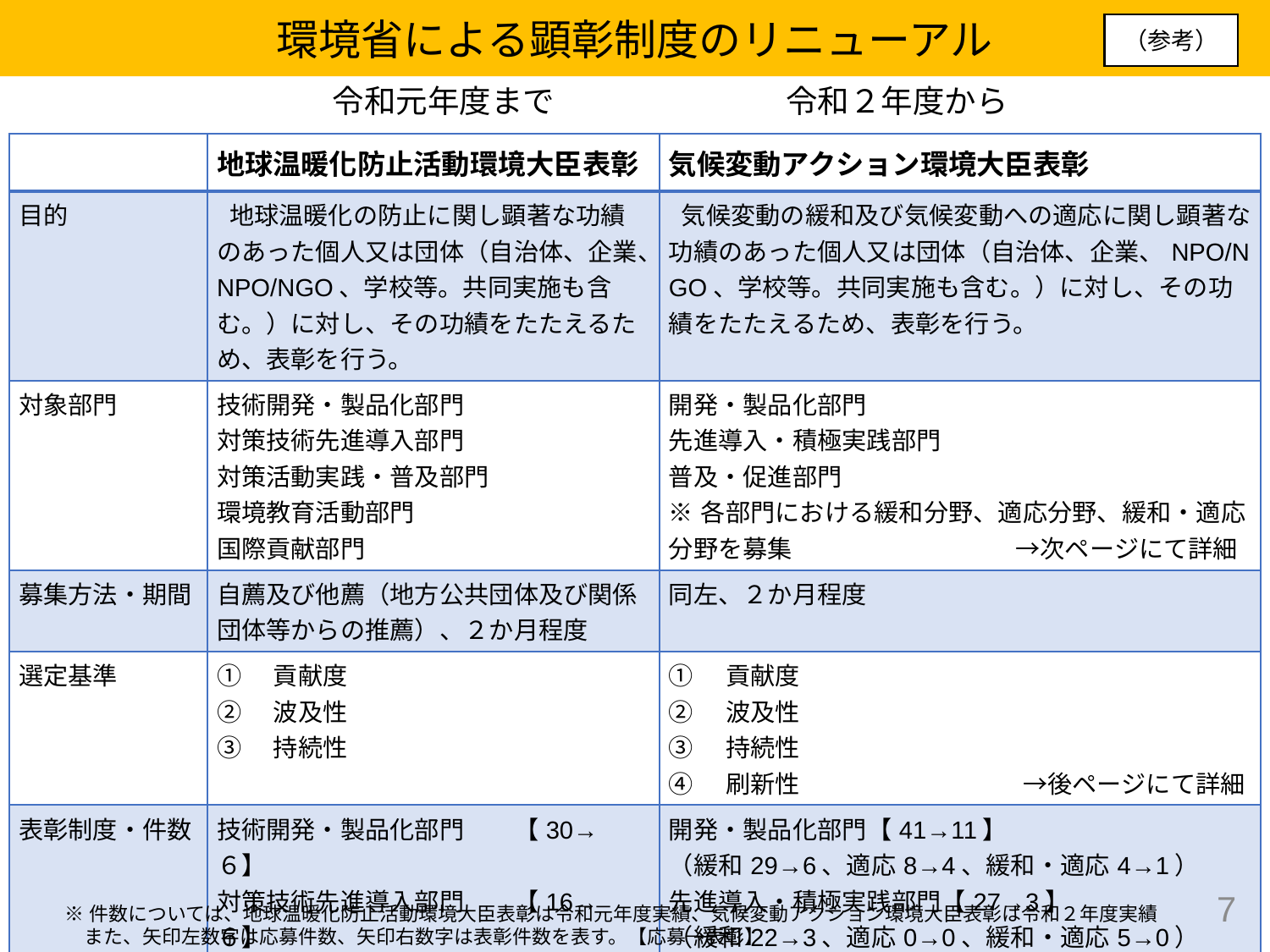

環境省による顕彰制度のリニューアル
（参考）
令和元年度まで
令和２年度から
|  | 地球温暖化防止活動環境大臣表彰 | 気候変動アクション環境大臣表彰 |
| --- | --- | --- |
| 目的 | 地球温暖化の防止に関し顕著な功績のあった個人又は団体（自治体、企業、NPO/NGO、学校等。共同実施も含む。）に対し、その功績をたたえるため、表彰を行う。 | 気候変動の緩和及び気候変動への適応に関し顕著な功績のあった個人又は団体（自治体、企業、NPO/NGO、学校等。共同実施も含む。）に対し、その功績をたたえるため、表彰を行う。 |
| 対象部門 | 技術開発・製品化部門 対策技術先進導入部門 対策活動実践・普及部門 環境教育活動部門 国際貢献部門 | 開発・製品化部門 先進導入・積極実践部門 普及・促進部門 ※各部門における緩和分野、適応分野、緩和・適応分野を募集　　　　　　　　　→次ページにて詳細 |
| 募集方法・期間 | 自薦及び他薦（地方公共団体及び関係団体等からの推薦）、２か月程度 | 同左、２か月程度 |
| 選定基準 | ①　貢献度 ②　波及性 ③　持続性 | ①　貢献度 ②　波及性 ③　持続性 ④　刷新性　　　　　　　　　→後ページにて詳細 |
| 表彰制度・件数 | 技術開発・製品化部門　　【30→６】 対策技術先進導入部門　　【16→６】 対策活動実践・普及部門　【55→13】 環境教育活動部門　　　　【59→10】 国際貢献部門　　　　　　【６→１】 | 開発・製品化部門【41→11】　　 （緩和29→6、適応8→4、緩和・適応4→1） 先進導入・積極実践部門【27→3】 （緩和22→3、適応0→0、緩和・適応5→0） 普及・促進部門【96→27】 （緩和50→14、適応15→3、緩和・適応31→10） |
7
※件数については、地球温暖化防止活動環境大臣表彰は令和元年度実績、気候変動アクション環境大臣表彰は令和２年度実績
　また、矢印左数字は応募件数、矢印右数字は表彰件数を表す。【応募→表彰】